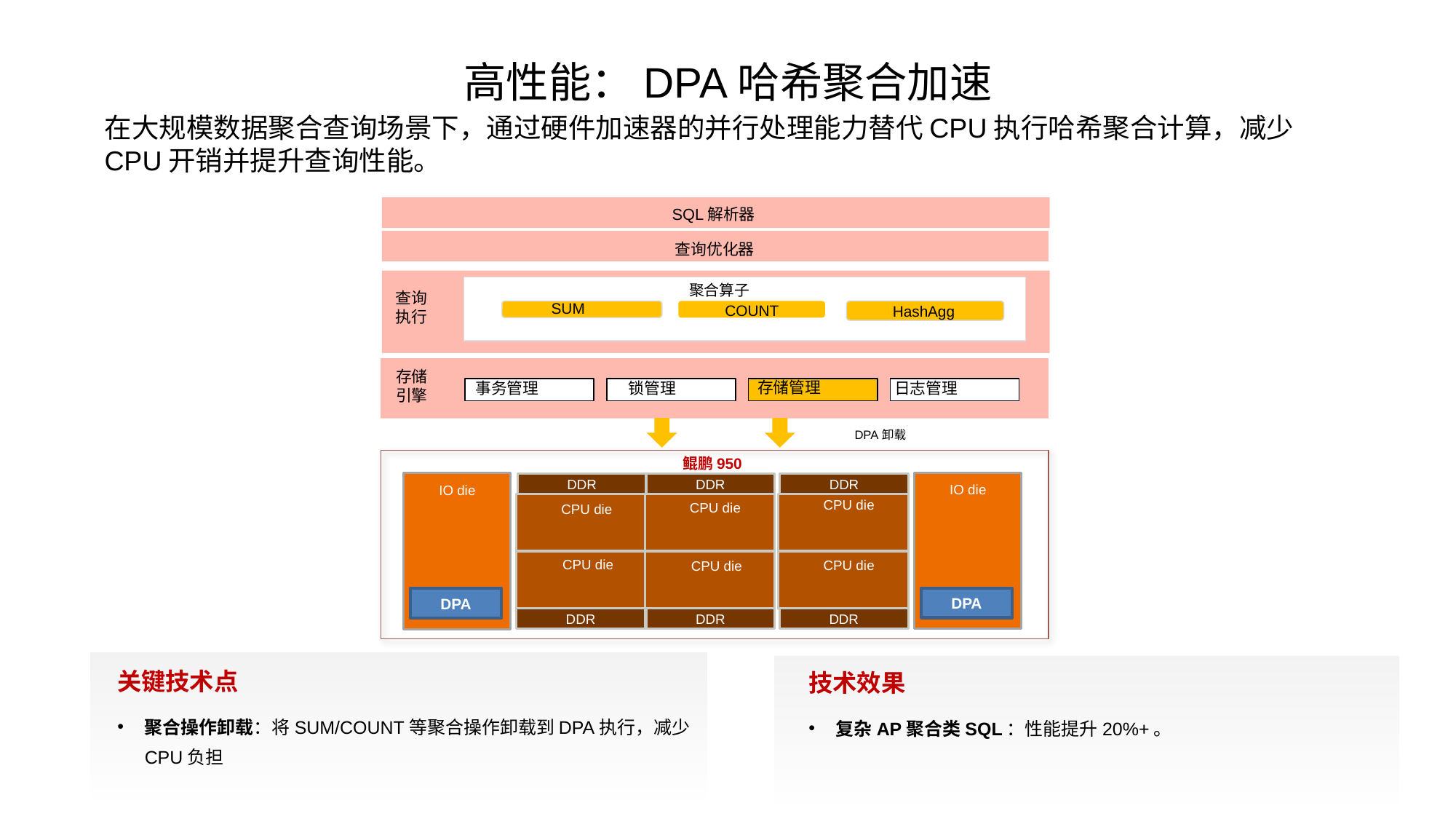

高性能：DPA哈希聚合加速
在大规模数据聚合查询场景下，通过硬件加速器的并行处理能力替代CPU执行哈希聚合计算，减少CPU开销并提升查询性能。

SQL解析器

查询优化器

聚合算子

查询
执行
SUM

COUNT
HashAgg

存储
引擎
存储管理
事务管理
锁管理
日志管理

DPA卸载
鲲鹏950

DDR
DDR
DDR
IO die
IO die
CPU die
CPU die

CPU die
CPU die

CPU die
CPU die
DPA
DPA
DDR
DDR
DDR
技术效果
复杂AP聚合类SQL：性能提升20%+。
关键技术点
聚合操作卸载：将SUM/COUNT等聚合操作卸载到DPA执行，减少CPU负担